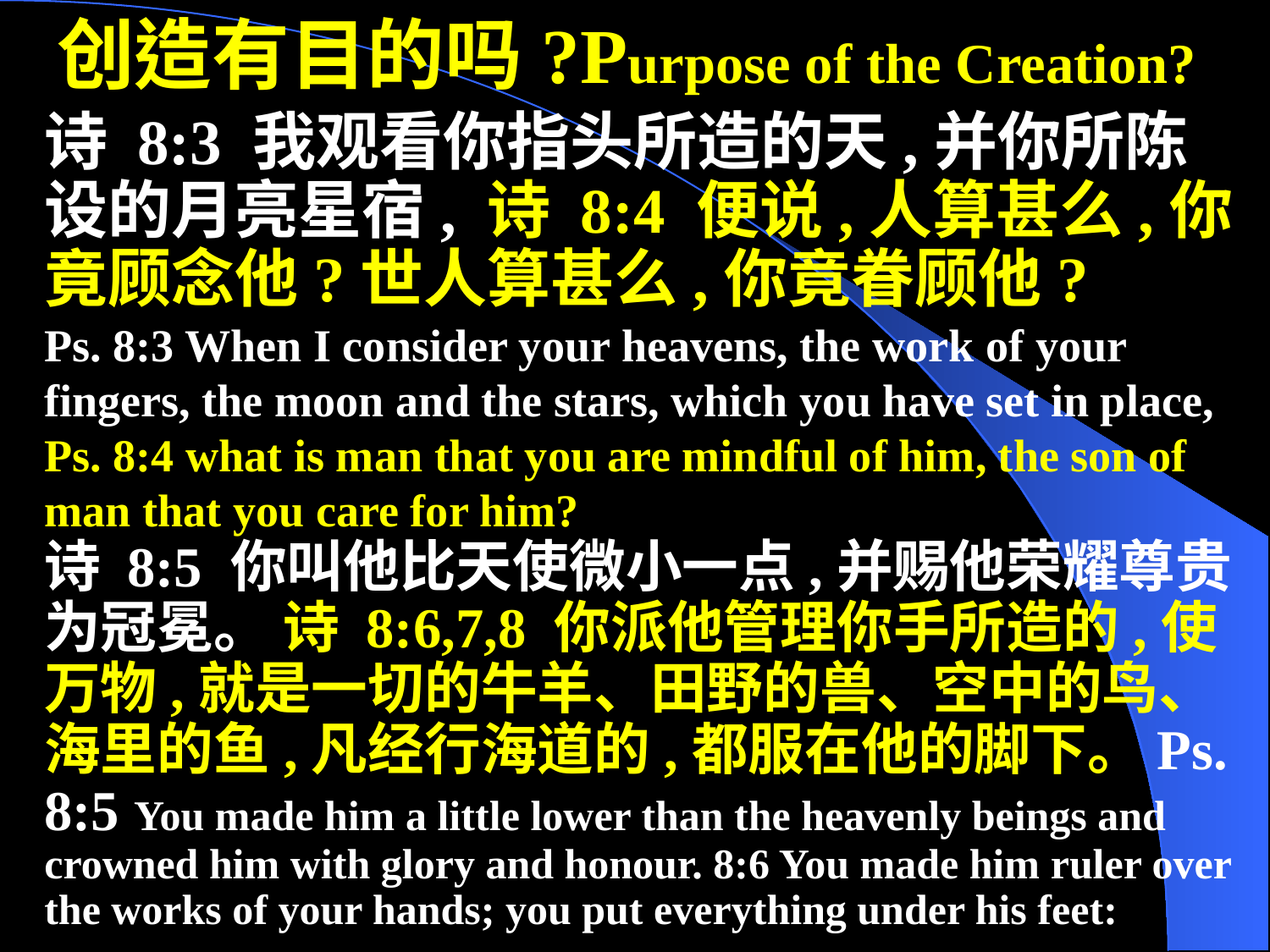

创造有目的吗?Purpose of the Creation?
诗 8:3 我观看你指头所造的天,并你所陈设的月亮星宿, 诗 8:4 便说,人算甚么,你竟顾念他?世人算甚么,你竟眷顾他?
Ps. 8:3 When I consider your heavens, the work of your fingers, the moon and the stars, which you have set in place,
Ps. 8:4 what is man that you are mindful of him, the son of man that you care for him?
诗 8:5 你叫他比天使微小一点,并赐他荣耀尊贵为冠冕。 诗 8:6,7,8 你派他管理你手所造的,使万物,就是一切的牛羊、田野的兽、空中的鸟、 海里的鱼,凡经行海道的,都服在他的脚下。Ps. 8:5 You made him a little lower than the heavenly beings and crowned him with glory and honour. 8:6 You made him ruler over the works of your hands; you put everything under his feet: